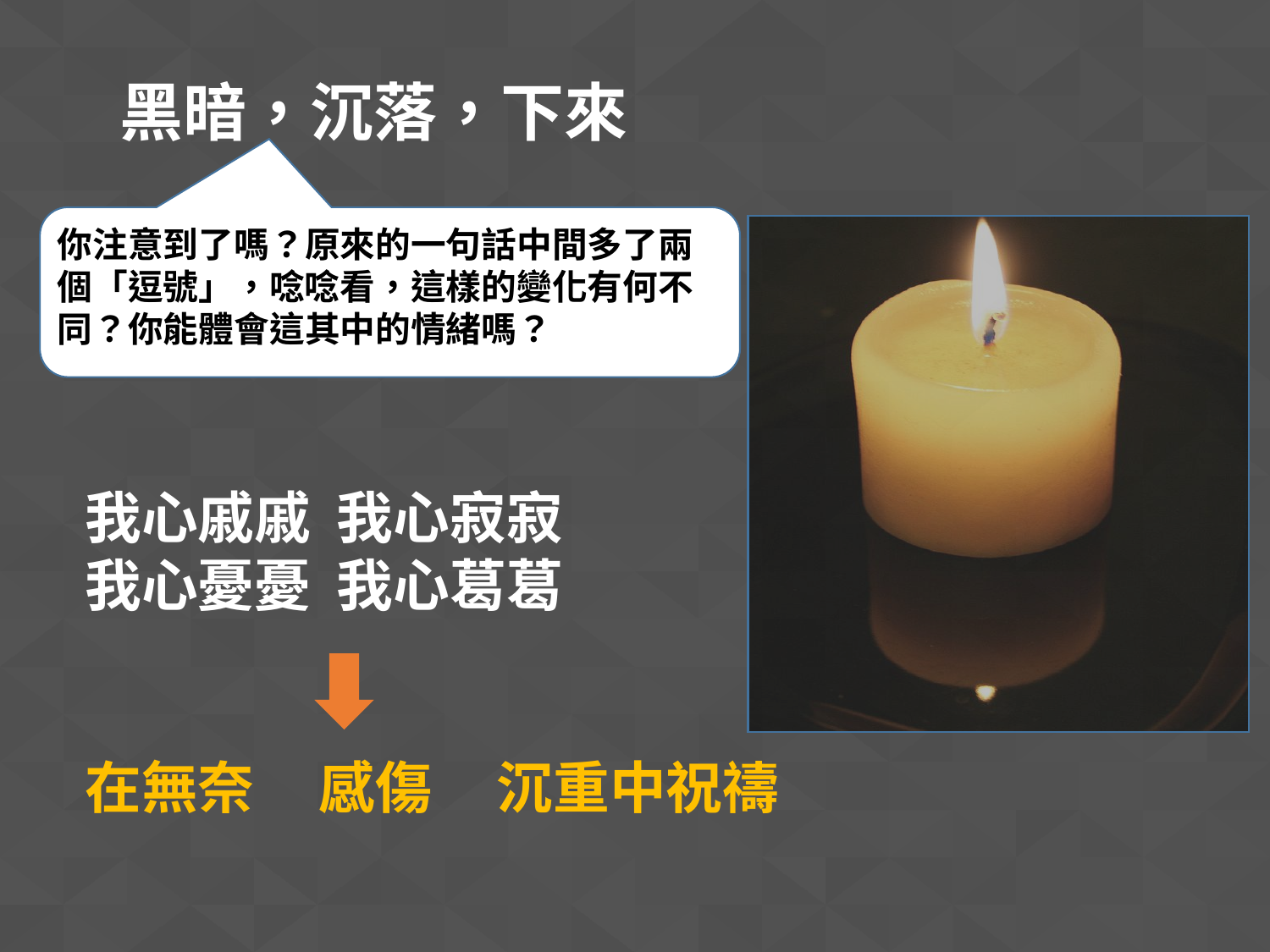

黑暗，沉落，下來

你注意到了嗎？原來的一句話中間多了兩個「逗號」，唸唸看，這樣的變化有何不同？你能體會這其中的情緒嗎？

我心戚戚  我心寂寂
我心憂憂  我心葛葛

在無奈     感傷     沉重中祝禱